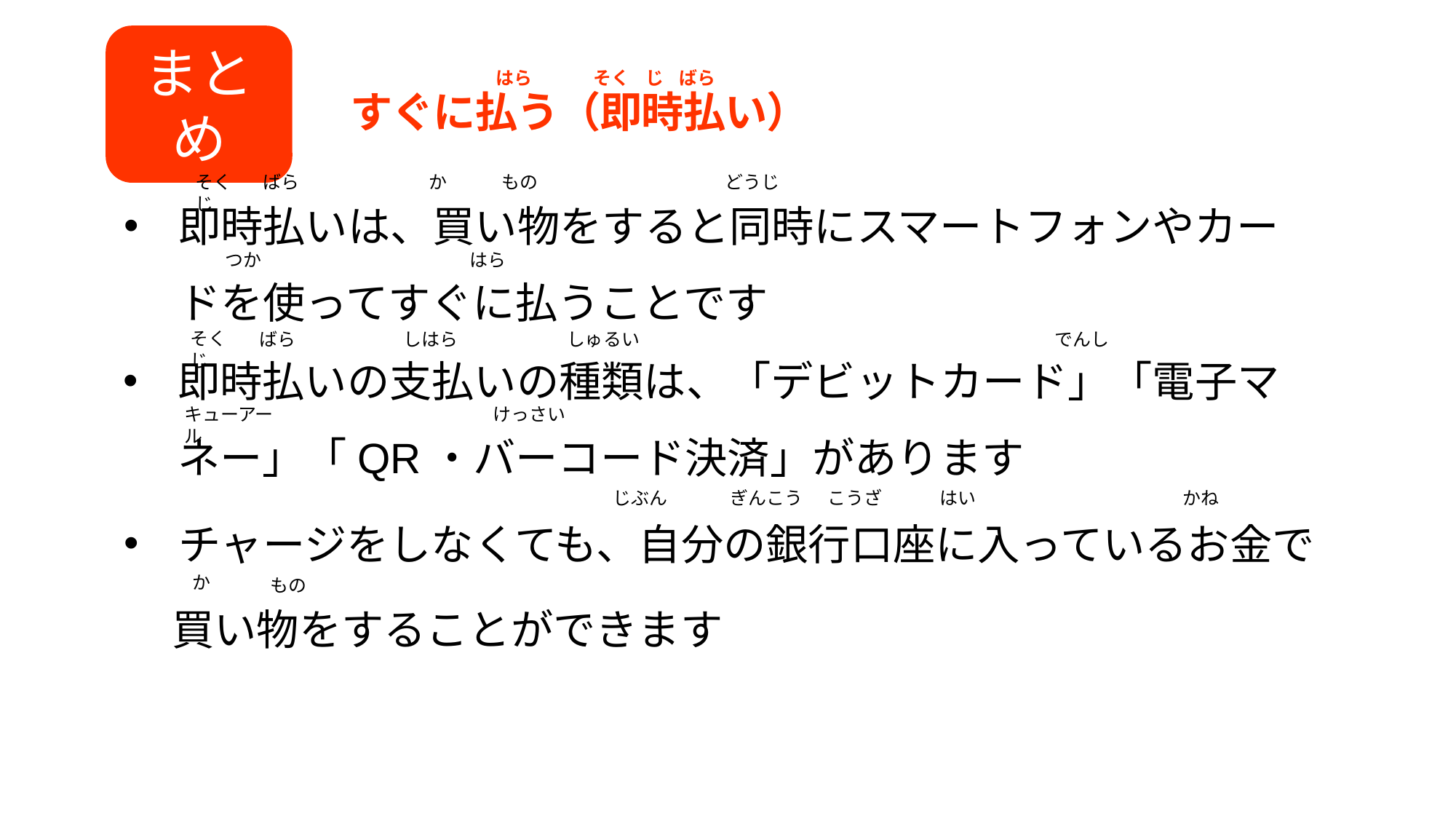

そく
じ
ばら
はら
すぐに払う（即時払い）
まとめ
そくじ
ばら
か
もの
どうじ
即時払いは、買い物をすると同時にスマートフォンやカードを使ってすぐに払うことです
つか
はら
そくじ
ばら
しはら
しゅるい
でんし
即時払いの支払いの種類は、「デビットカード」「電子マネー」「QR・バーコード決済」があります
キューアール
けっさい
じぶん
ぎんこう
こうざ
はい
かね
チャージをしなくても、自分の銀行口座に入っているお金で
    買い物をすることができます
か
もの